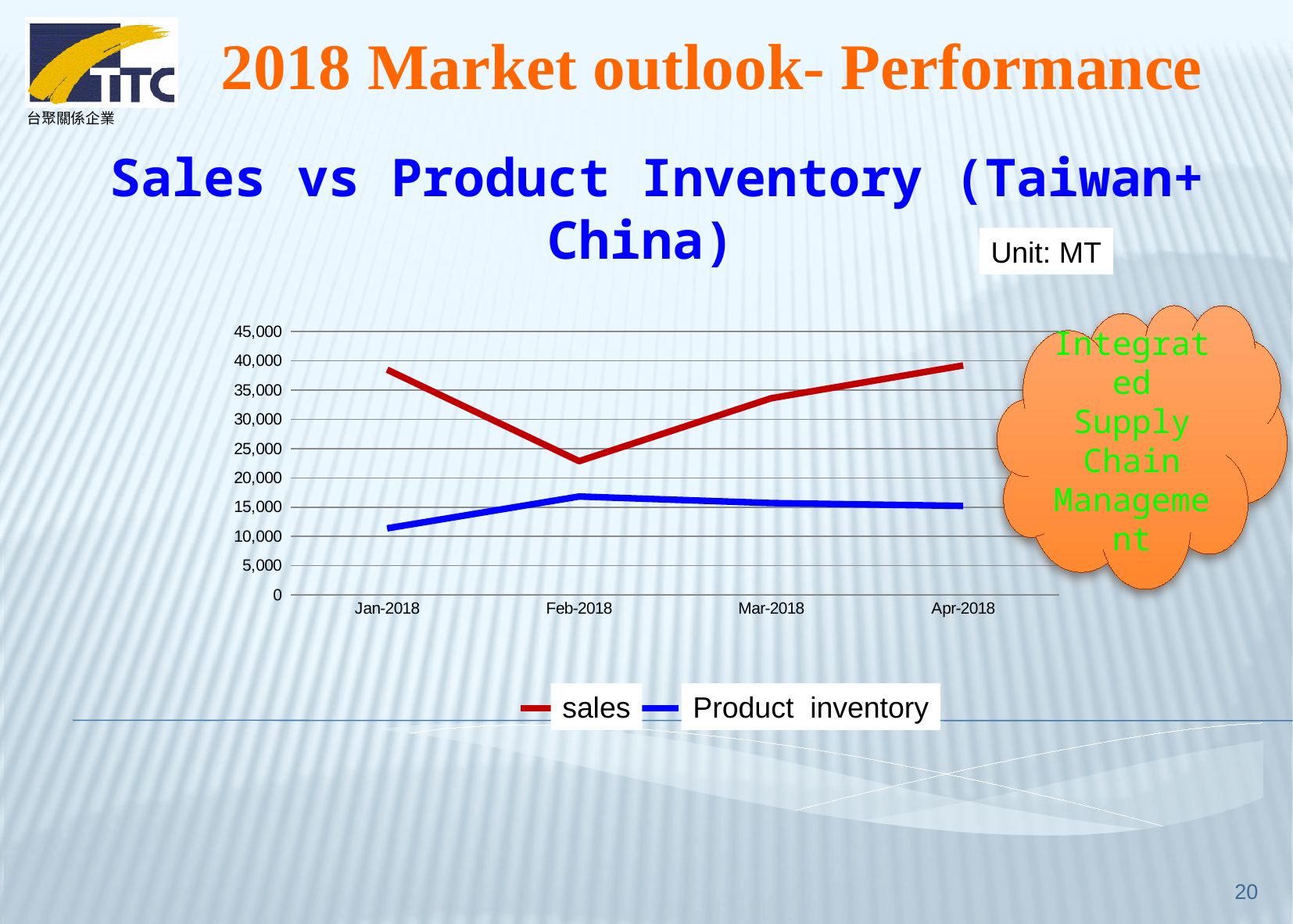

2018 Market outlook- Performance
Sales vs Product Inventory (Taiwan+ China)
單位:噸
Unit: MT

### Chart

| Category | 銷售量 | 月底總庫存 |
|---|---|---|
| 43101 | 38499.35 | 11375.4595 |
| 43132 | 22869.525 | 16816.839500000002 |
| 43160 | 33605.6 | 15700.529500000002 |
| 43191 | 39215.4265 | 15210.6 |
Integrated Supply Chain Management
sales
Product  inventory
20